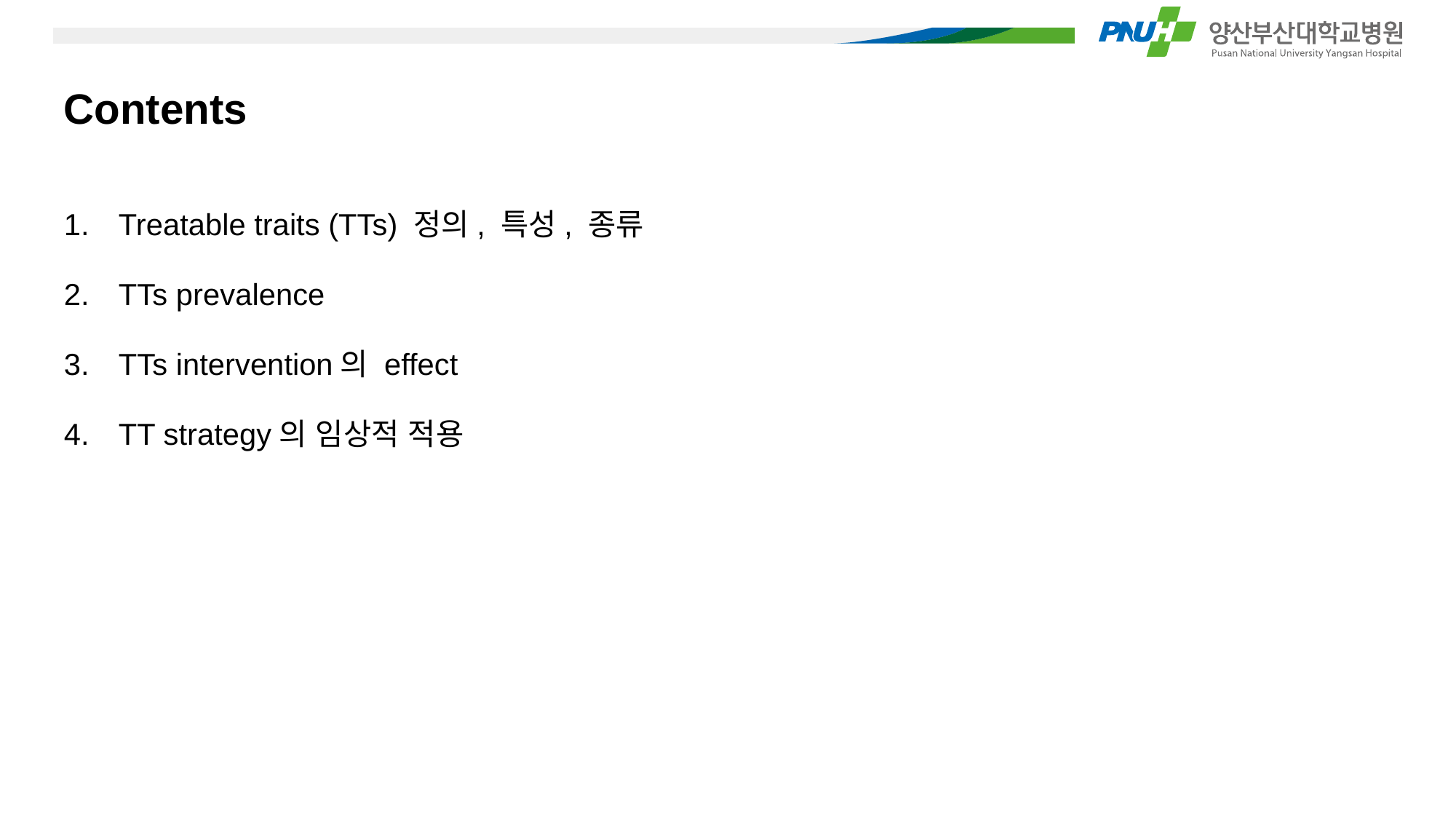

# Contents
Treatable traits (TTs) 정의, 특성, 종류
TTs prevalence
TTs intervention의 effect
TT strategy의 임상적 적용